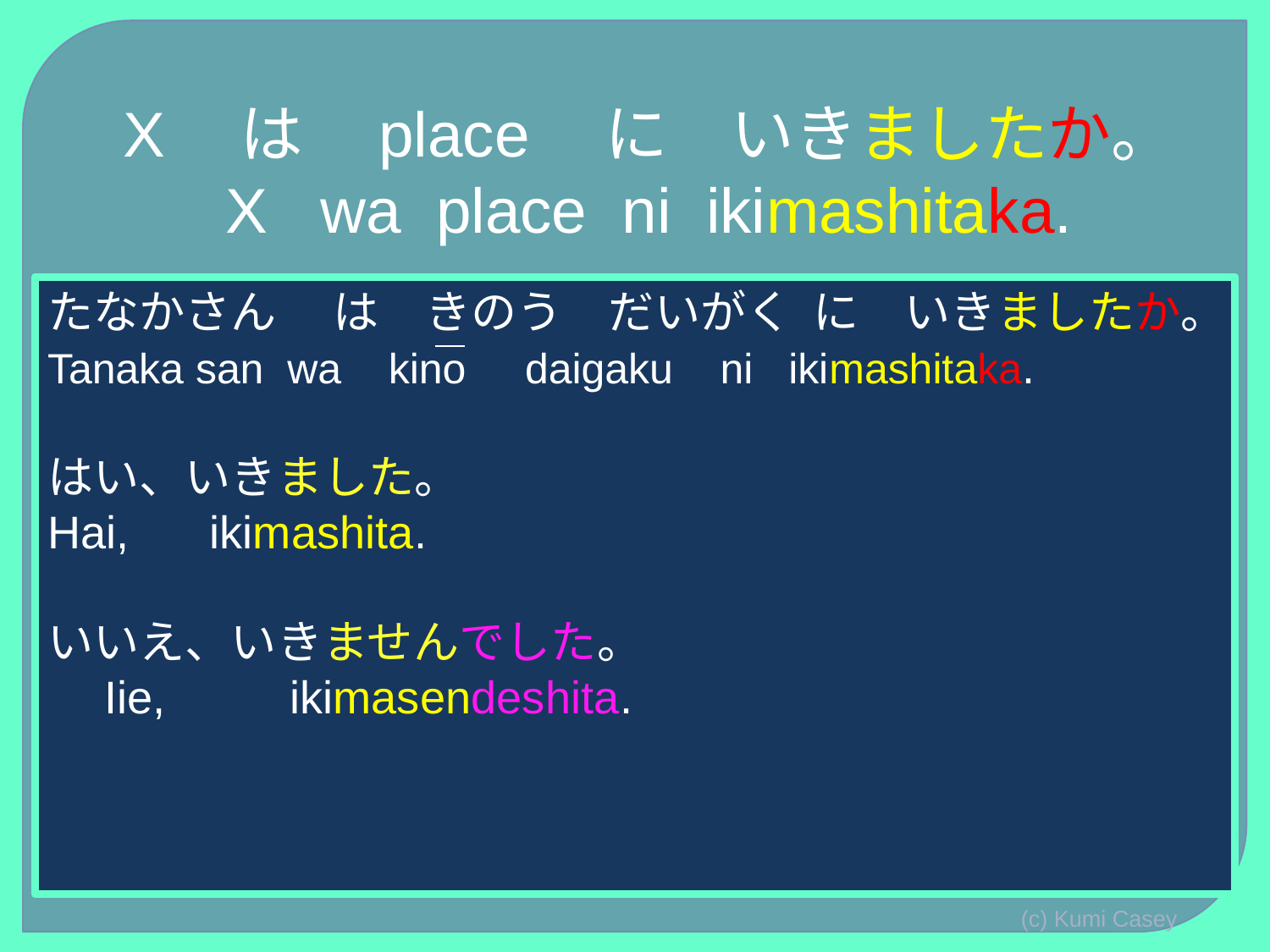

# X　は　place　に　いきましたか。 X   wa  place  ni  ikimashitaka.
たなかさん　 は　きのう　だいがく  に　いきましたか。
Tanaka san  wa    kino     daigaku    ni   ikimashitaka.

はい、いきました。
Hai, 　ikimashita.

いいえ、いきませんでした。
　Iie,　　 ikimasendeshita.

(c) Kumi Casey